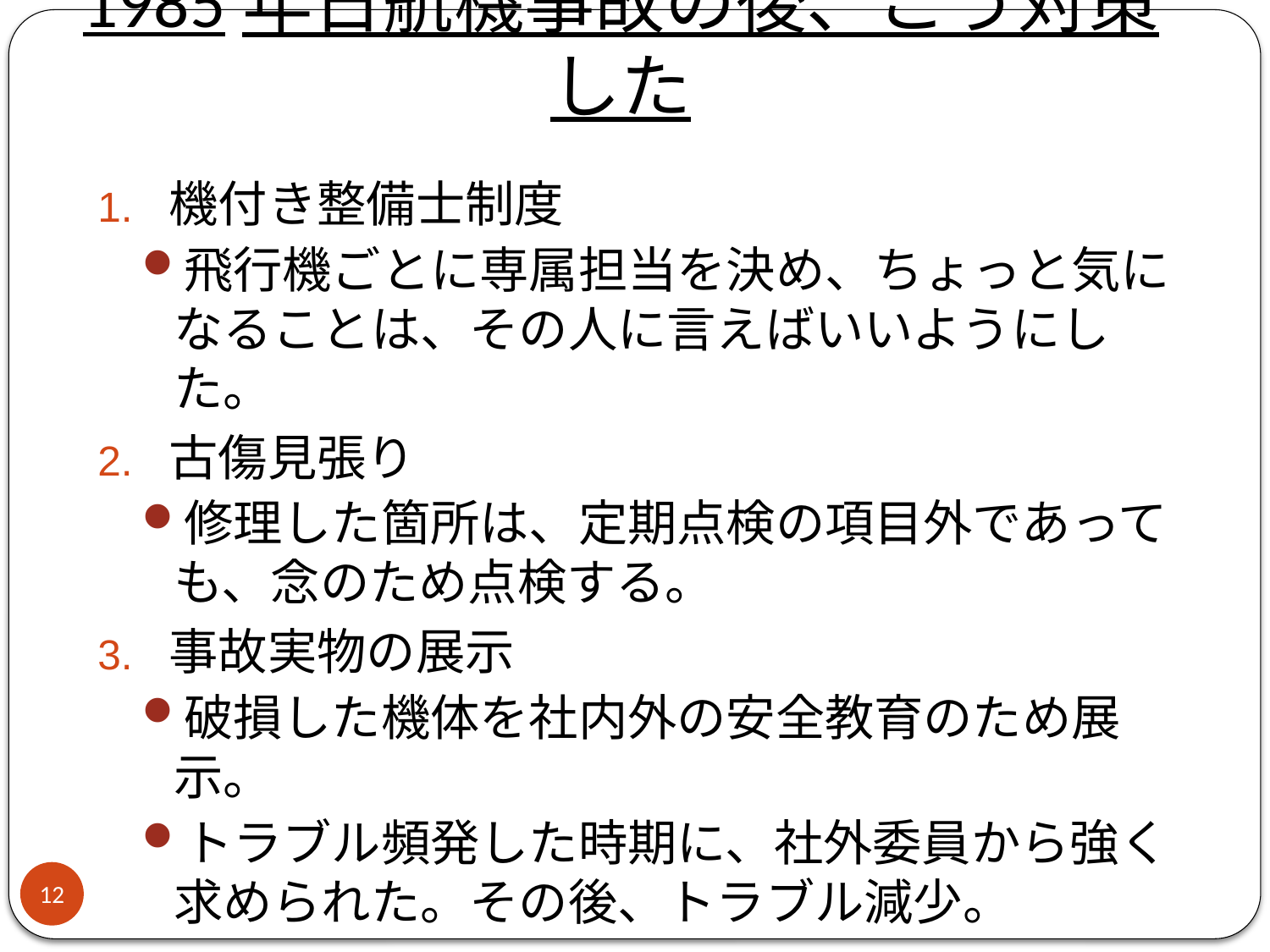

# 1985年日航機事故の後、こう対策した
機付き整備士制度
飛行機ごとに専属担当を決め、ちょっと気になることは、その人に言えばいいようにした。
古傷見張り
修理した箇所は、定期点検の項目外であっても、念のため点検する。
事故実物の展示
破損した機体を社内外の安全教育のため展示。
トラブル頻発した時期に、社外委員から強く求められた。その後、トラブル減少。
12